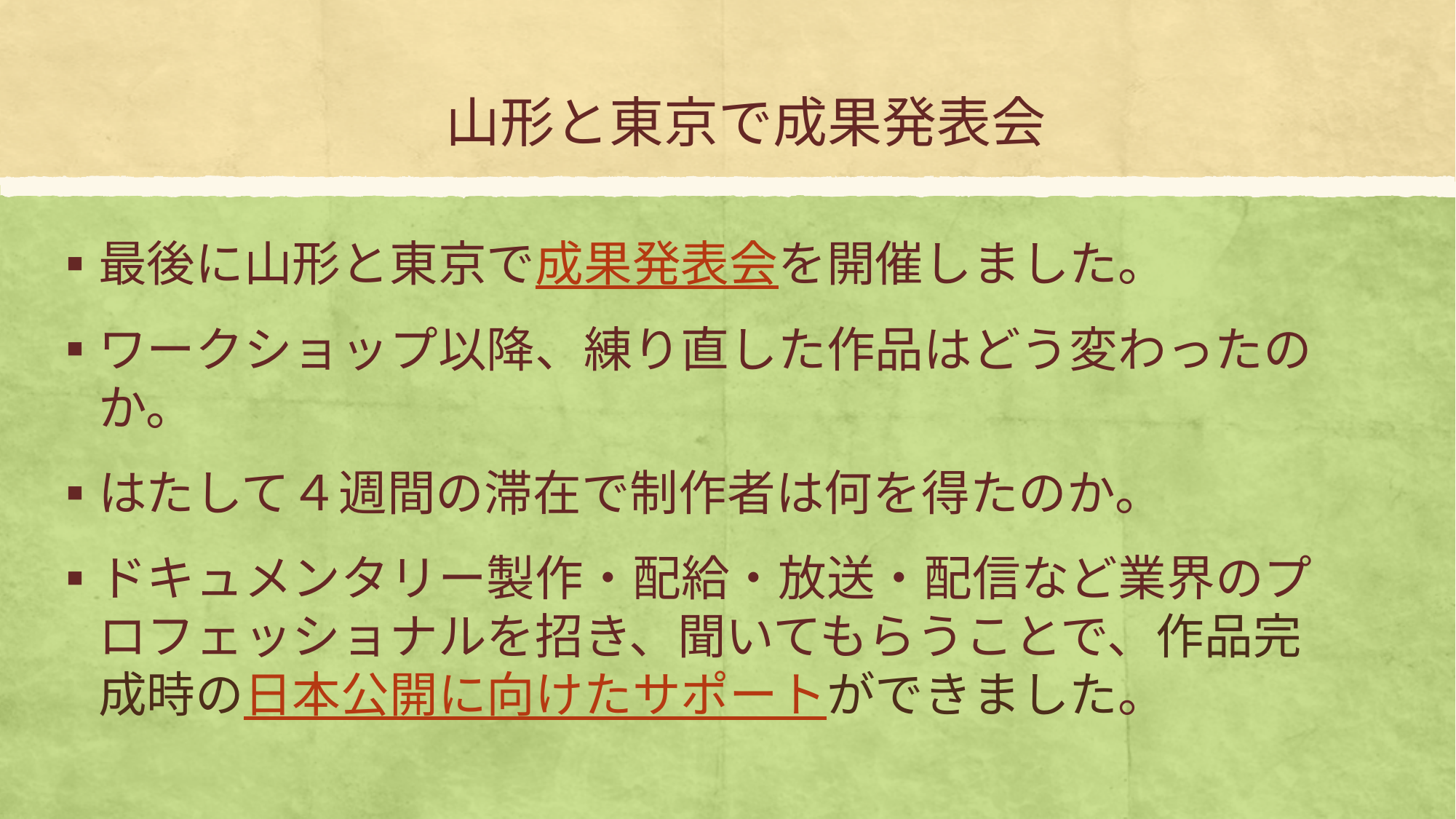

# 山形と東京で成果発表会
最後に山形と東京で成果発表会を開催しました。
ワークショップ以降、練り直した作品はどう変わったのか。
はたして４週間の滞在で制作者は何を得たのか。
ドキュメンタリー製作・配給・放送・配信など業界のプロフェッショナルを招き、聞いてもらうことで、作品完成時の日本公開に向けたサポートができました。